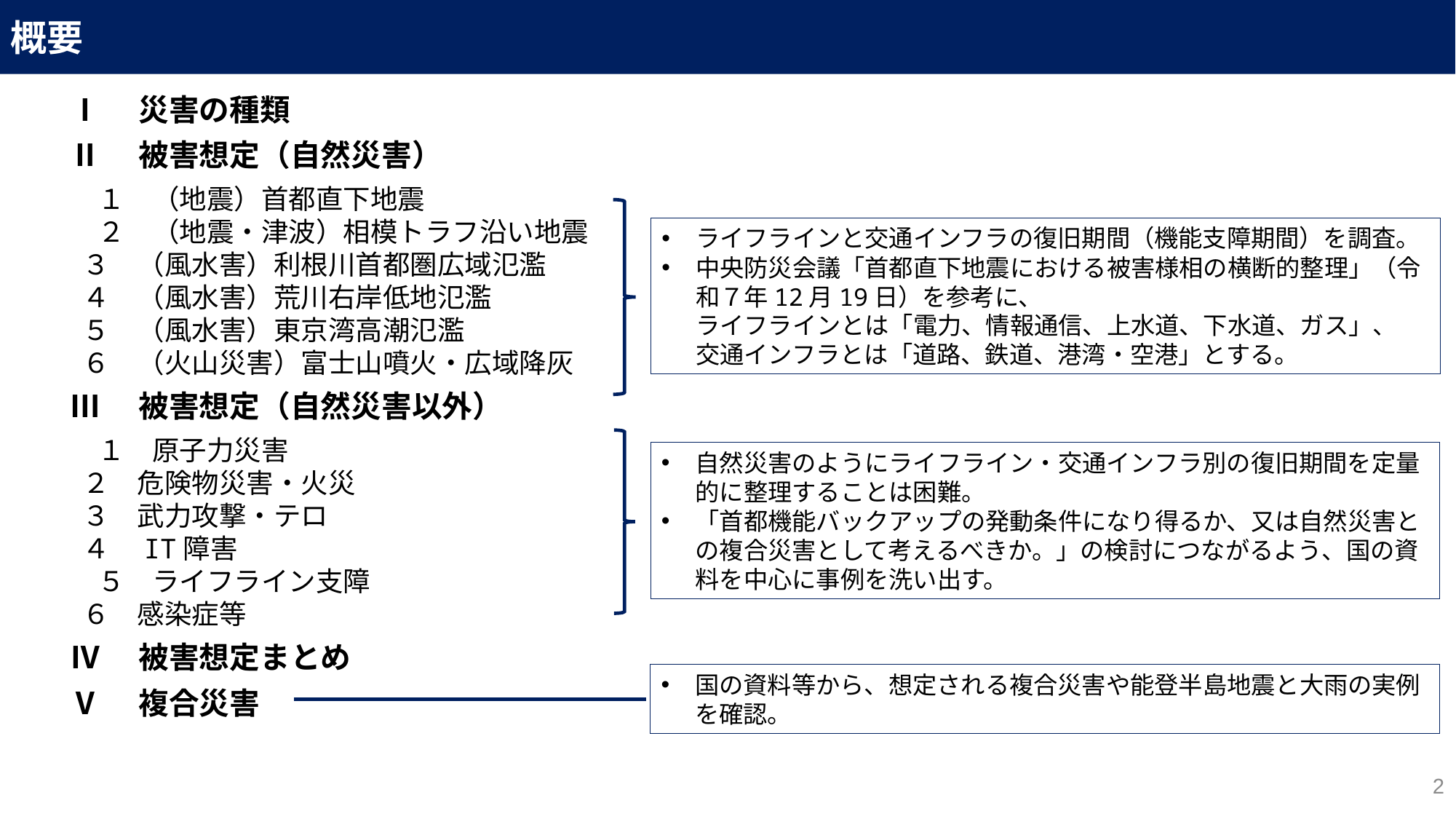

概要
Ⅰ　災害の種類
Ⅱ　被害想定（自然災害）
　１　（地震）首都直下地震
　２　（地震・津波）相模トラフ沿い地震
  ３　（風水害）利根川首都圏広域氾濫
  ４　（風水害）荒川右岸低地氾濫
  ５　（風水害）東京湾高潮氾濫
  ６　（火山災害）富士山噴火・広域降灰
Ⅲ　被害想定（自然災害以外）
　１　原子力災害
  ２　危険物災害・火災
  ３　武力攻撃・テロ
  ４　IT障害
　５　ライフライン支障
  ６　感染症等
Ⅳ　被害想定まとめ
Ⅴ　複合災害

ライフラインと交通インフラの復旧期間（機能支障期間）を調査。
中央防災会議「首都直下地震における被害様相の横断的整理」（令和７年12月19日）を参考に、
ライフラインとは「電力、情報通信、上水道、下水道、ガス」、
交通インフラとは「道路、鉄道、港湾・空港」とする。

自然災害のようにライフライン・交通インフラ別の復旧期間を定量的に整理することは困難。
「首都機能バックアップの発動条件になり得るか、又は自然災害との複合災害として考えるべきか。」の検討につながるよう、国の資料を中心に事例を洗い出す。
国の資料等から、想定される複合災害や能登半島地震と大雨の実例を確認。
2